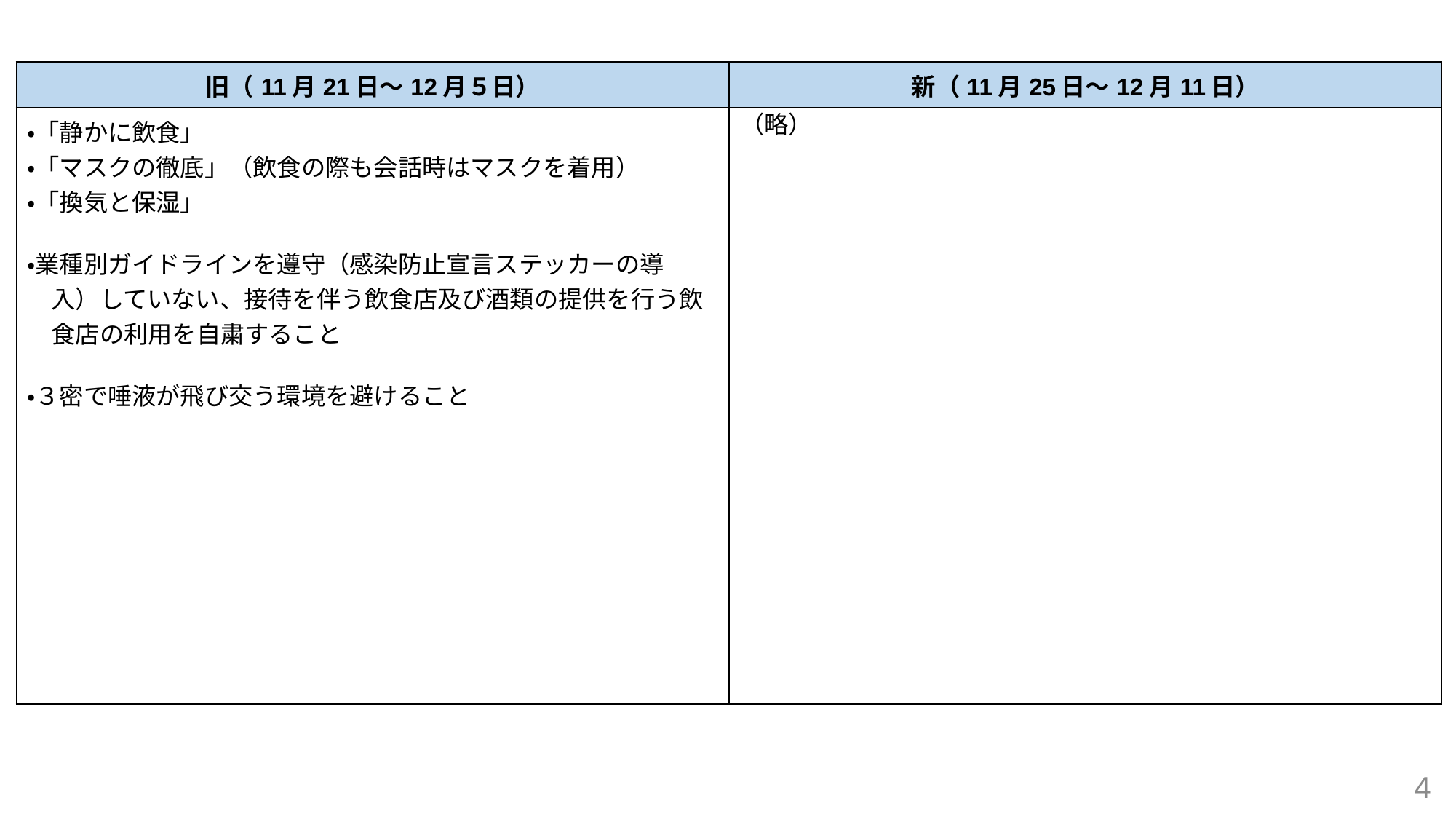

| 旧（11月21日～12月５日） | 新（11月25日～12月11日） |
| --- | --- |
| ・「静かに飲食」 ・「マスクの徹底」（飲食の際も会話時はマスクを着用） ・「換気と保湿」 ・業種別ガイドラインを遵守（感染防止宣言ステッカーの導 　入）していない、接待を伴う飲食店及び酒類の提供を行う飲 　食店の利用を自粛すること ・３密で唾液が飛び交う環境を避けること | （略） |
4